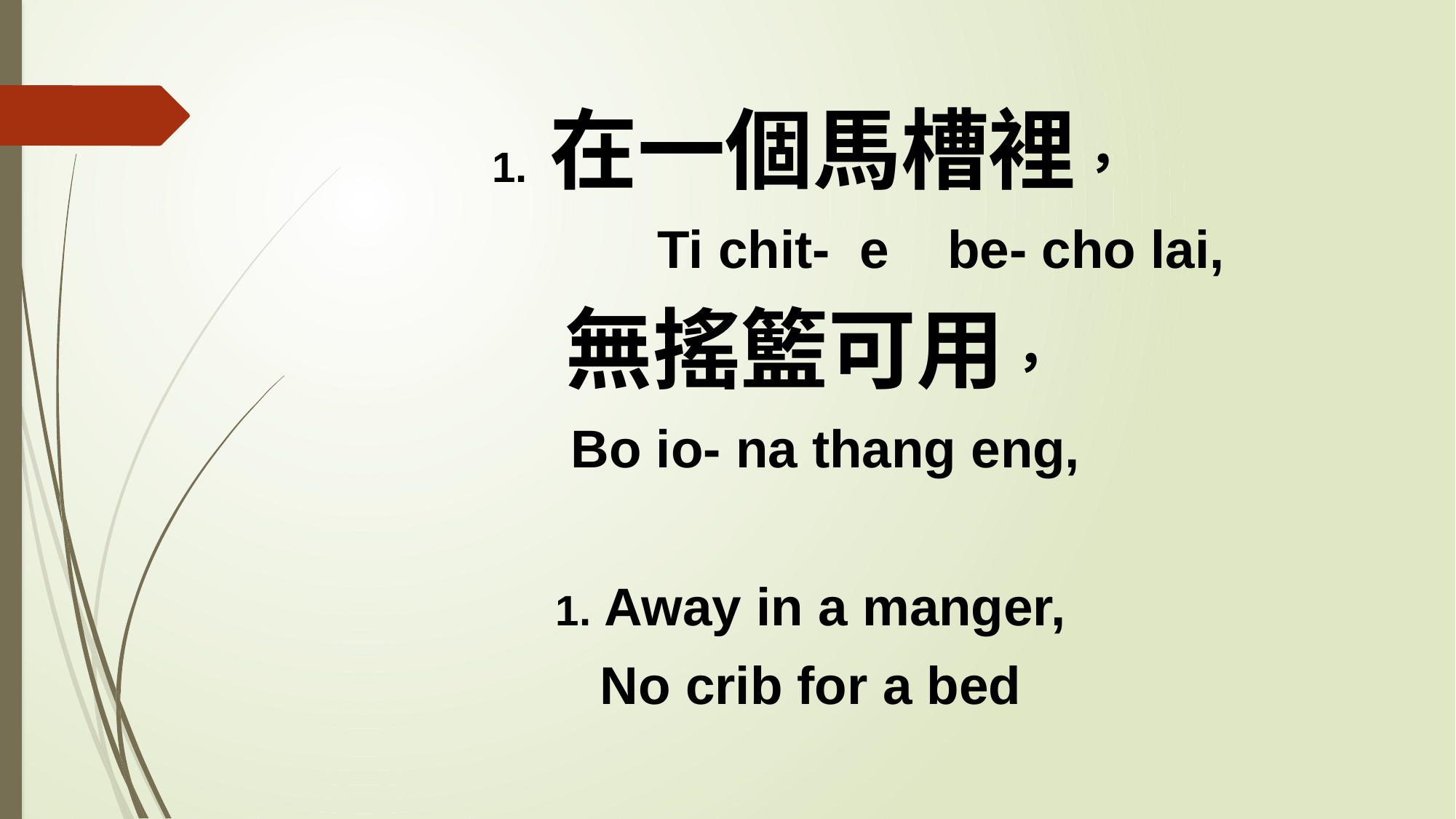

1. 在一個馬槽裡，
                           Ti chit-  e    be- cho lai,
無搖籃可用，
  Bo io- na thang eng,

1. Away in a manger,
No crib for a bed